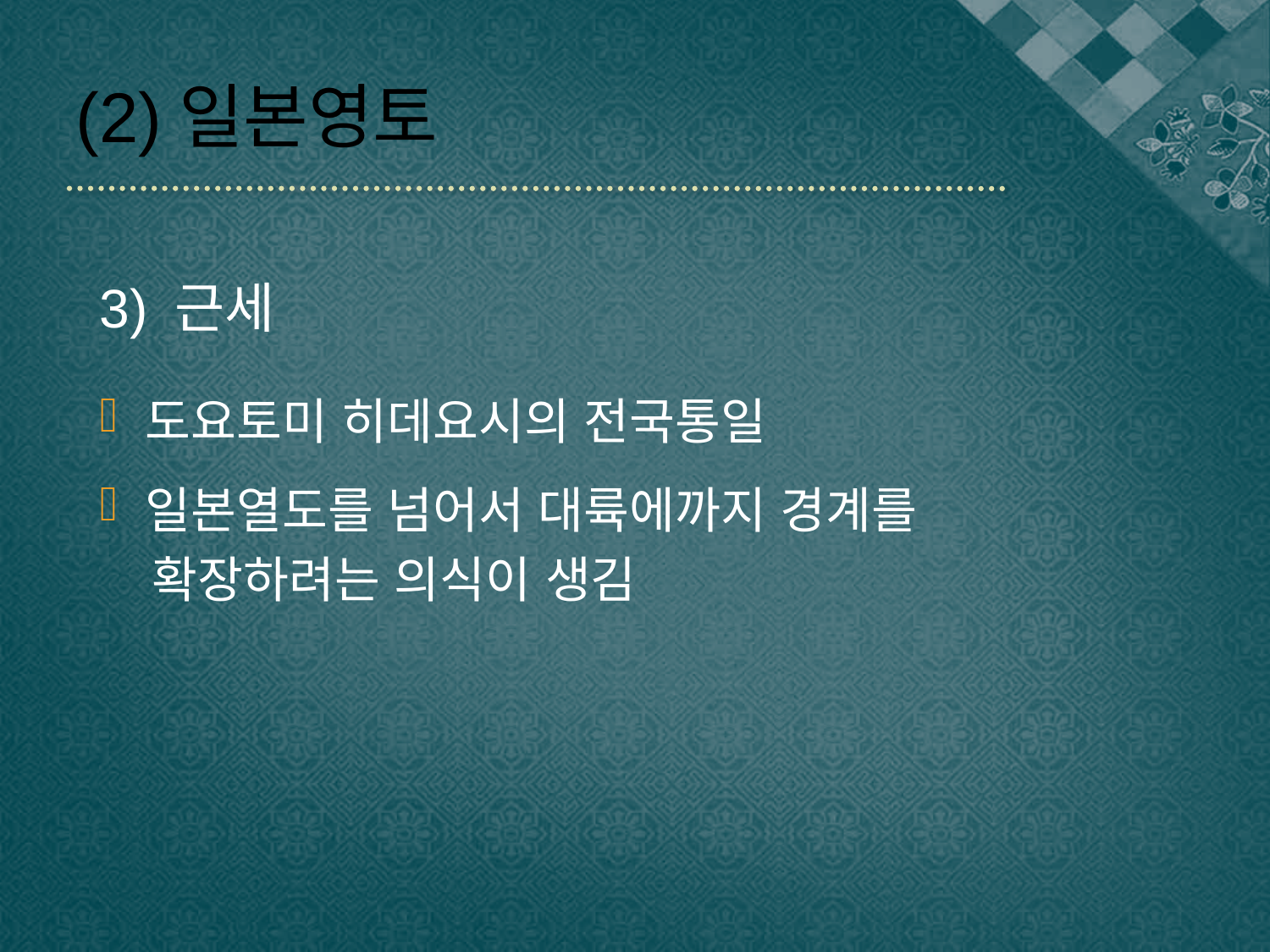

# (2)일본영토
3) 근세

도요토미 히데요시의 전국통일

일본열도를 넘어서 대륙에까지 경계를
   확장하려는 의식이 생김